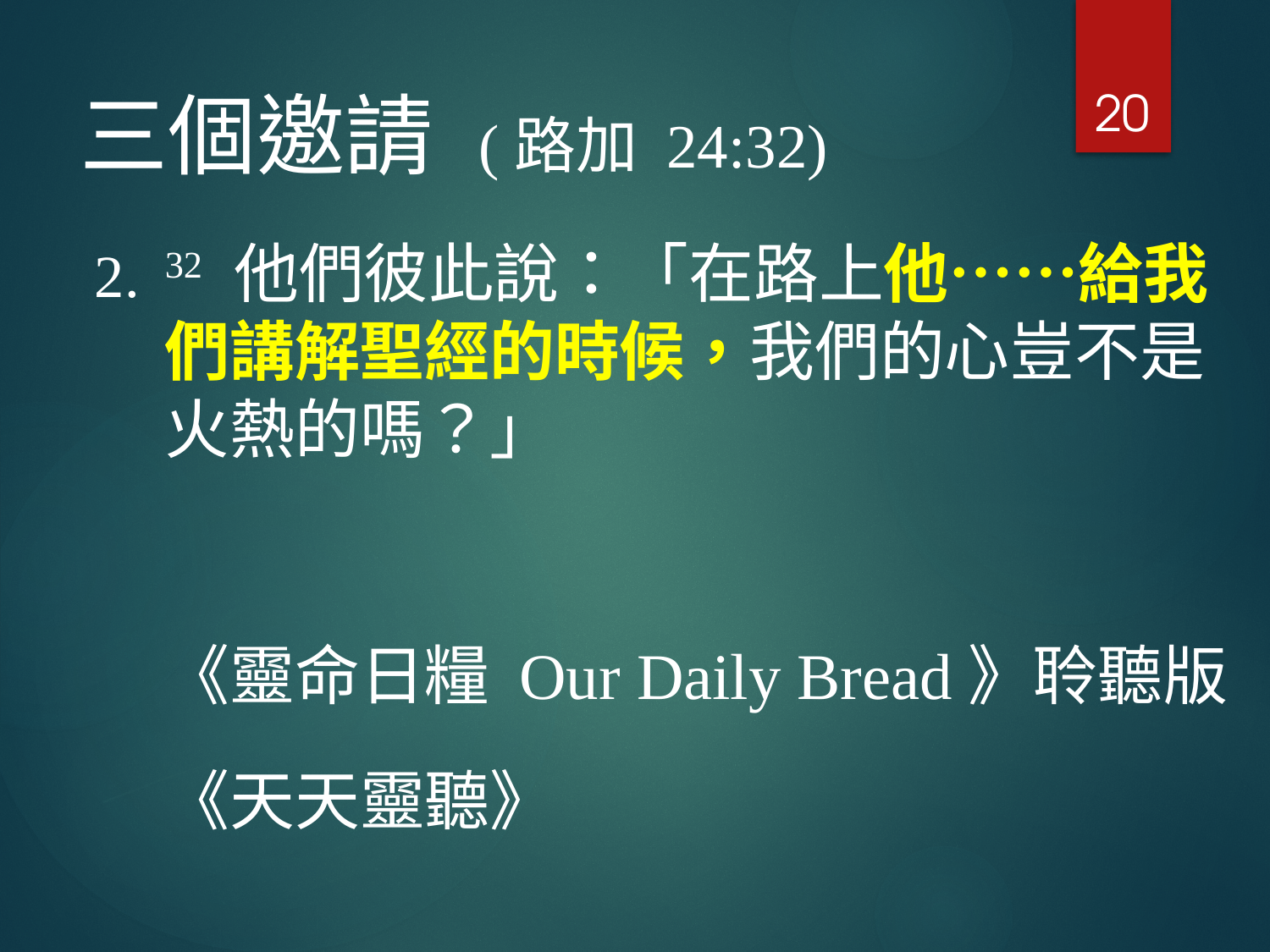

20
# 三個邀請 (路加 24:32)
2.	32 他們彼此說：「在路上他……給我們講解聖經的時候，我們的心豈不是火熱的嗎？」

	《靈命日糧 Our Daily Bread》聆聽版
	《天天靈聽》